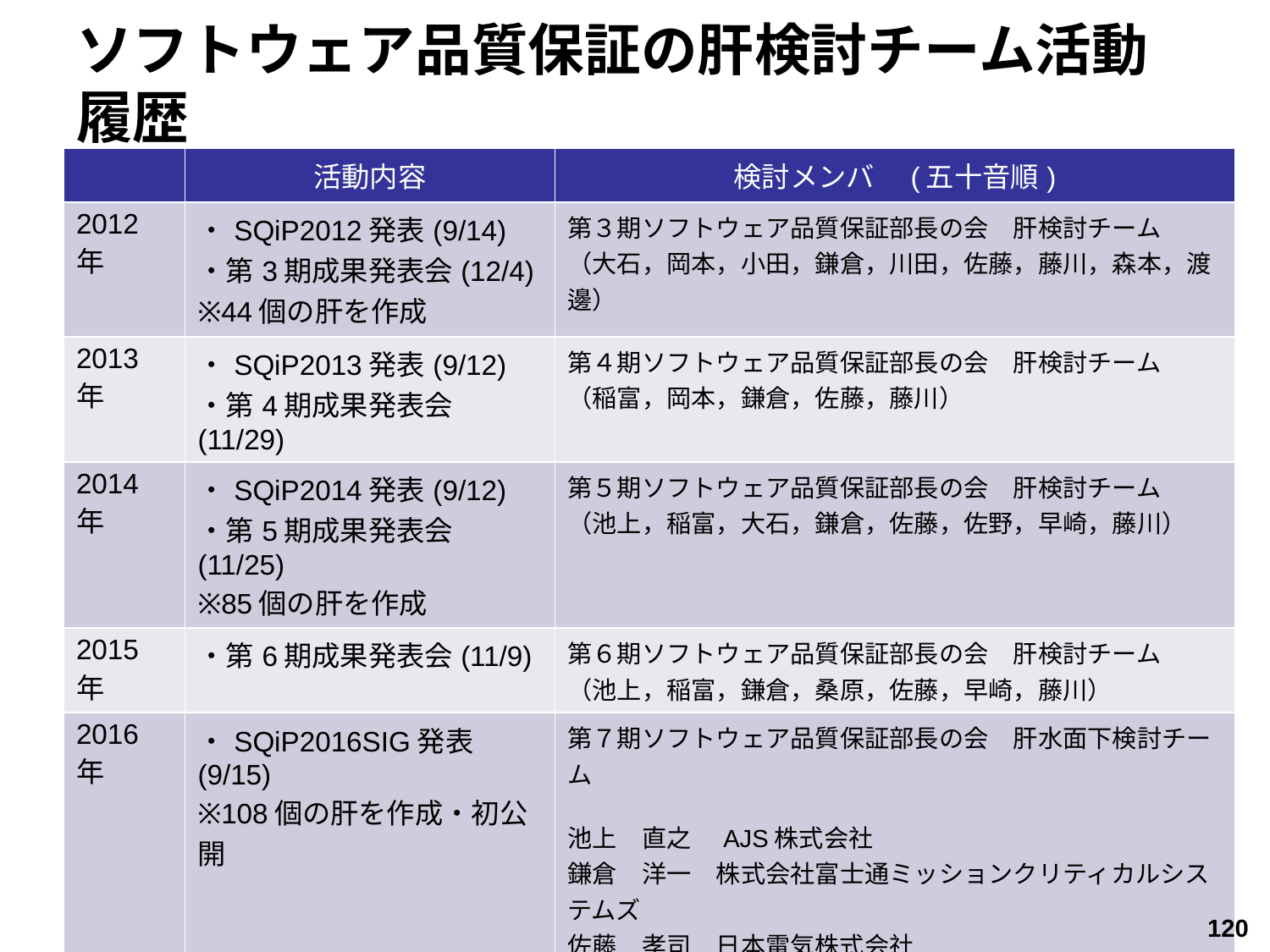

# ソフトウェア品質保証の肝検討チーム活動履歴
|  | 活動内容 | 検討メンバ　(五十音順) |
| --- | --- | --- |
| 2012年 | ・SQiP2012発表(9/14) ・第3期成果発表会(12/4) ※44個の肝を作成 | 第３期ソフトウェア品質保証部長の会　肝検討チーム （大石，岡本，小田，鎌倉，川田，佐藤，藤川，森本，渡邊） |
| 2013年 | ・SQiP2013発表(9/12) ・第4期成果発表会(11/29) | 第４期ソフトウェア品質保証部長の会　肝検討チーム （稲富，岡本，鎌倉，佐藤，藤川） |
| 2014年 | ・SQiP2014発表(9/12) ・第5期成果発表会(11/25) ※85個の肝を作成 | 第５期ソフトウェア品質保証部長の会　肝検討チーム （池上，稲富，大石，鎌倉，佐藤，佐野，早崎，藤川） |
| 2015年 | ・第6期成果発表会(11/9) | 第６期ソフトウェア品質保証部長の会　肝検討チーム （池上，稲富，鎌倉，桑原，佐藤，早崎，藤川） |
| 2016年 | ・SQiP2016SIG発表(9/15) ※108個の肝を作成・初公開 | 第７期ソフトウェア品質保証部長の会　肝水面下検討チーム 池上　直之　AJS株式会社 鎌倉　洋一　株式会社富士通ミッションクリティカルシステムズ 佐藤　孝司　日本電気株式会社 早崎　伸二　株式会社リンクレア 藤川　昌彦　アズビル株式会社 |
120